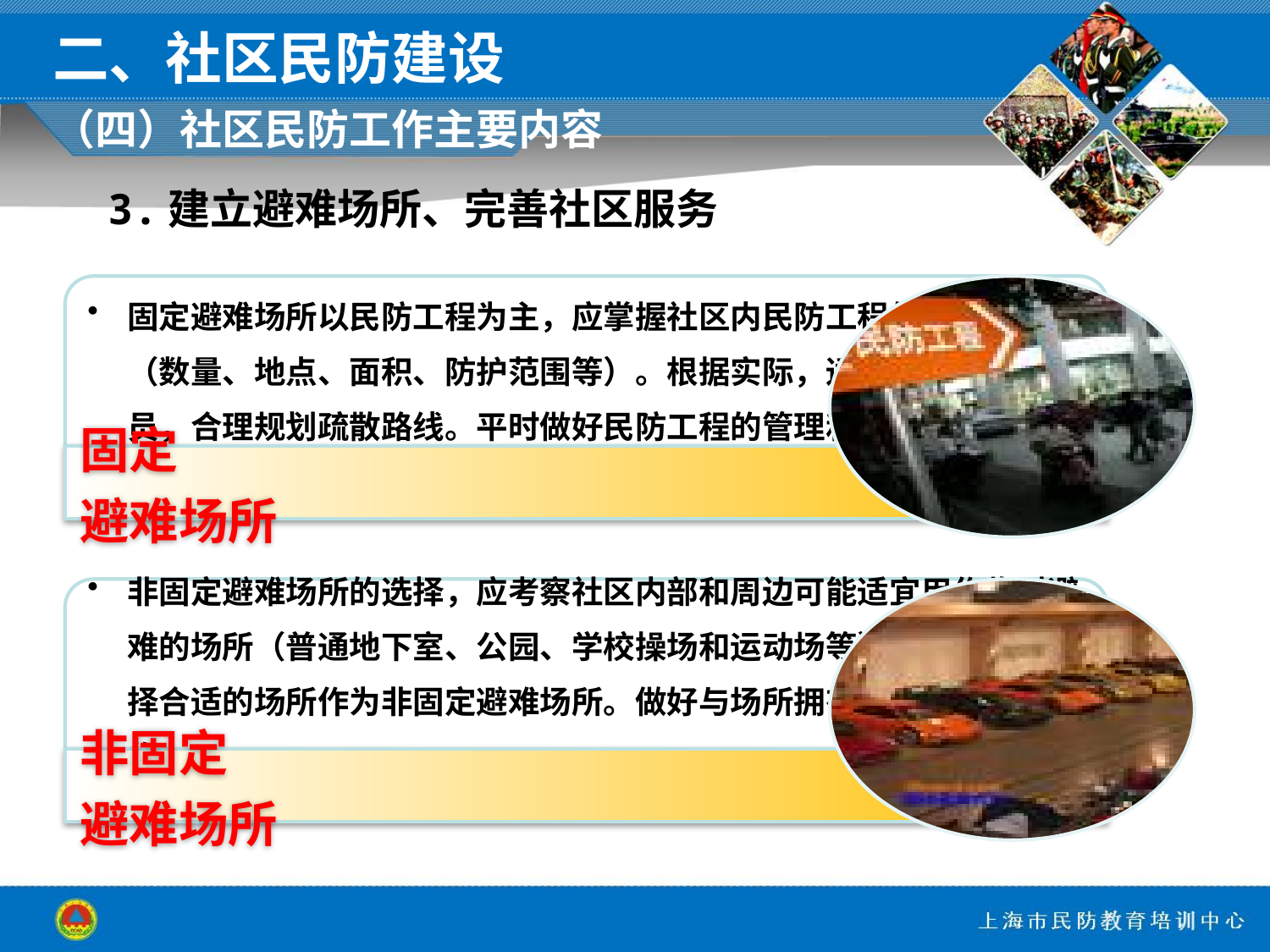

二、社区民防建设
（四）社区民防工作主要内容
3.建立避难场所、完善社区服务
固定
避难场所
固定避难场所以民防工程为主，应掌握社区内民防工程的具体情况（数量、地点、面积、防护范围等）。根据实际，适量分配避难人员，合理规划疏散路线。平时做好民防工程的管理和维护。
非固定
避难场所
非固定避难场所的选择，应考察社区内部和周边可能适宜用作临时避难的场所（普通地下室、公园、学校操场和运动场等）。根据需要选择合适的场所作为非固定避难场所。做好与场所拥有方的沟通协调工作。